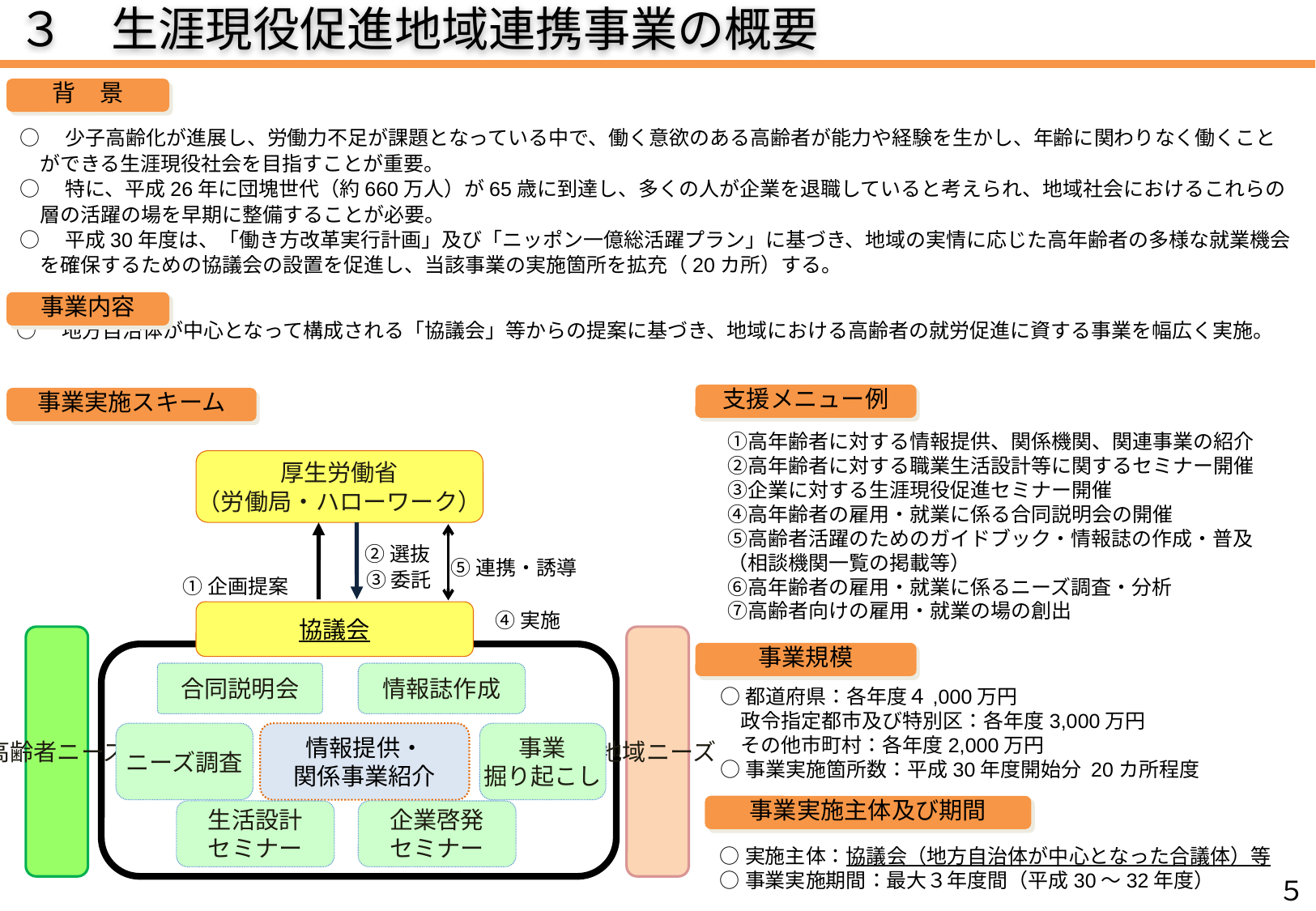

３　生涯現役促進地域連携事業の概要
背　景
○　少子高齢化が進展し、労働力不足が課題となっている中で、働く意欲のある高齢者が能力や経験を生かし、年齢に関わりなく働くこと
　ができる生涯現役社会を目指すことが重要。
○　特に、平成26年に団塊世代（約660万人）が65歳に到達し、多くの人が企業を退職していると考えられ、地域社会におけるこれらの
　層の活躍の場を早期に整備することが必要。
○　平成30年度は、「働き方改革実行計画」及び「ニッポン一億総活躍プラン」に基づき、地域の実情に応じた高年齢者の多様な就業機会
　を確保するための協議会の設置を促進し、当該事業の実施箇所を拡充（20カ所）する。
事業内容
 ○　地方自治体が中心となって構成される「協議会」等からの提案に基づき、地域における高齢者の就労促進に資する事業を幅広く実施。
支援メニュー例
事業実施スキーム
　　①高年齢者に対する情報提供、関係機関、関連事業の紹介
　　②高年齢者に対する職業生活設計等に関するセミナー開催
　　③企業に対する生涯現役促進セミナー開催
　　④高年齢者の雇用・就業に係る合同説明会の開催
　　⑤高齢者活躍のためのガイドブック・情報誌の作成・普及
        （相談機関一覧の掲載等）
　　⑥高年齢者の雇用・就業に係るニーズ調査・分析
　　⑦高齢者向けの雇用・就業の場の創出
厚生労働省
（労働局・ハローワーク）

②選抜
➄連携・誘導
③委託
①企画提案
④実施
協議会
高齢者ニーズ
地域ニーズ
事業規模

合同説明会
情報誌作成
○都道府県：各年度４,000万円
　政令指定都市及び特別区：各年度3,000万円
　その他市町村：各年度2,000万円
○事業実施箇所数：平成30年度開始分 20カ所程度

情報提供・
関係事業紹介
ニーズ調査
事業
掘り起こし
事業実施主体及び期間
生活設計
セミナー
企業啓発
セミナー

○実施主体：協議会（地方自治体が中心となった合議体）等
○事業実施期間：最大３年度間（平成30～32年度）

５